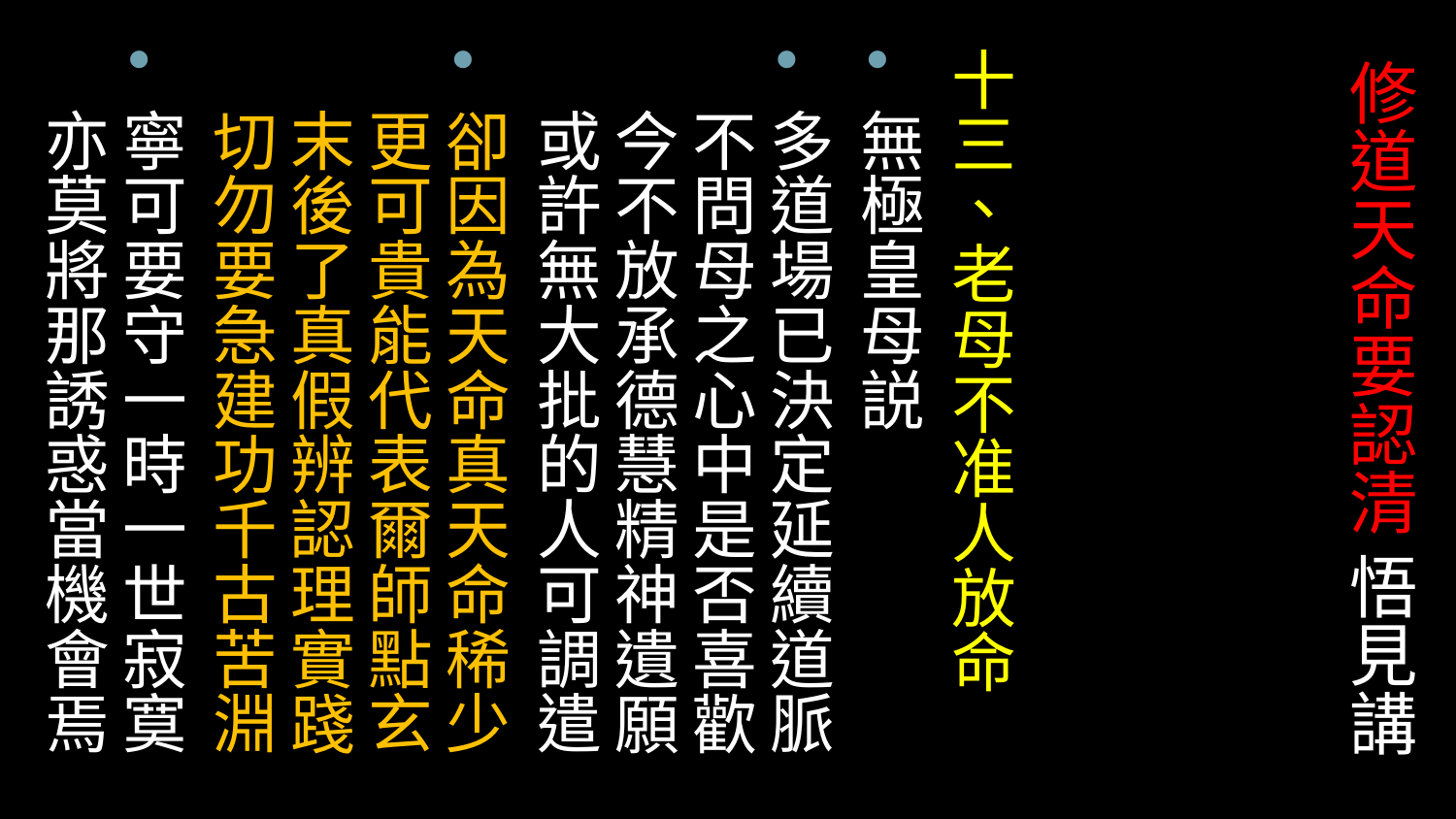

# 修道天命要認清 悟見講
十三、老母不准人放命
無極皇母説
多道場已決定延續道脈 
不問母之心中是否喜歡
今不放承德慧精神遺願 
或許無大批的人可調遣
卻因為天命真天命稀少 
更可貴能代表爾師點玄
末後了真假辨認理實踐 
切勿要急建功千古苦淵
寧可要守一時一世寂寞 
亦莫將那誘惑當機會焉